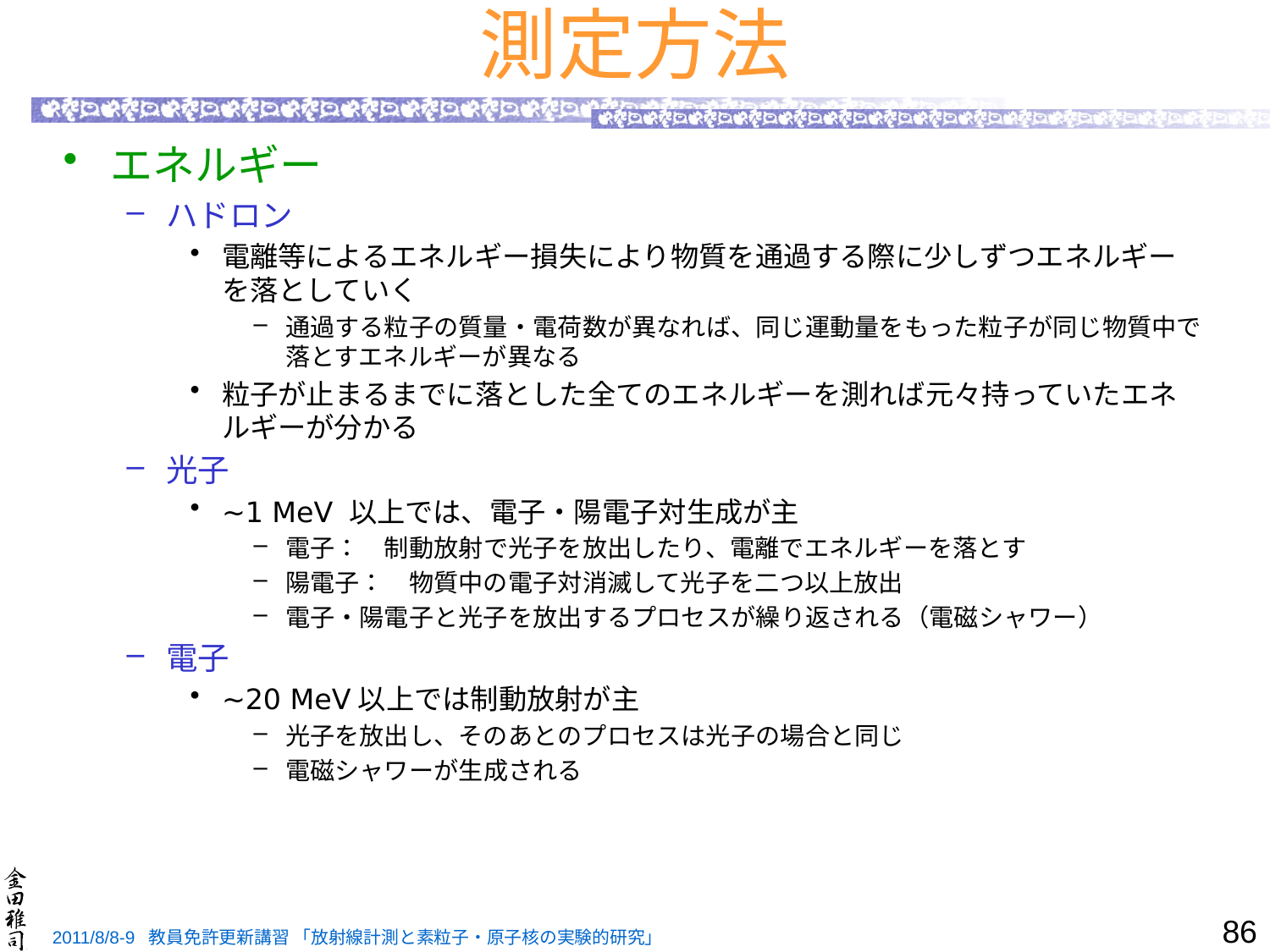

# 測定方法
エネルギー
ハドロン
電離等によるエネルギー損失により物質を通過する際に少しずつエネルギーを落としていく
通過する粒子の質量・電荷数が異なれば、同じ運動量をもった粒子が同じ物質中で落とすエネルギーが異なる
粒子が止まるまでに落とした全てのエネルギーを測れば元々持っていたエネルギーが分かる
光子
~1 MeV 以上では、電子・陽電子対生成が主
電子：　制動放射で光子を放出したり、電離でエネルギーを落とす
陽電子：　物質中の電子対消滅して光子を二つ以上放出
電子・陽電子と光子を放出するプロセスが繰り返される（電磁シャワー）
電子
~20 MeV以上では制動放射が主
光子を放出し、そのあとのプロセスは光子の場合と同じ
電磁シャワーが生成される
86
2011/8/8-9  教員免許更新講習 「放射線計測と素粒子・原子核の実験的研究」